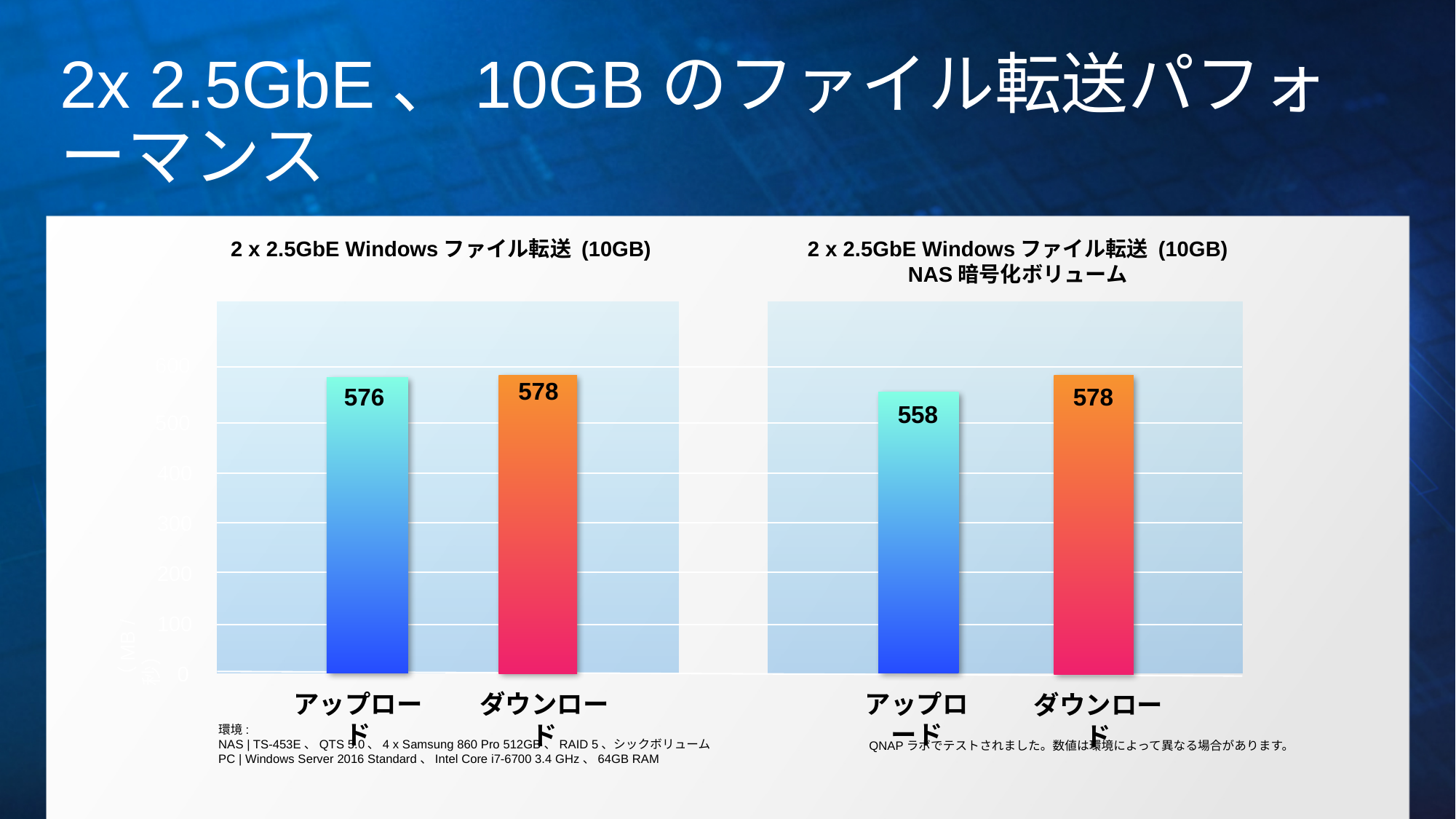

# 2x 2.5GbE、10GBのファイル転送パフォーマンス
2 x 2.5GbE Windowsファイル転送 (10GB)
2 x 2.5GbE Windowsファイル転送 (10GB)
NAS暗号化ボリューム

600
578
578
576

558

500
400
300
200
100
（MB /秒）
0
アップロード
アップロード
ダウンロード
ダウンロード
環境:
NAS | TS-453E、QTS 5.0、4 x Samsung 860 Pro 512GB、RAID 5、シックボリューム
PC | Windows Server 2016 Standard、Intel Core i7-6700 3.4 GHz、64GB RAM
QNAPラボでテストされました。数値は環境によって異なる場合があります。